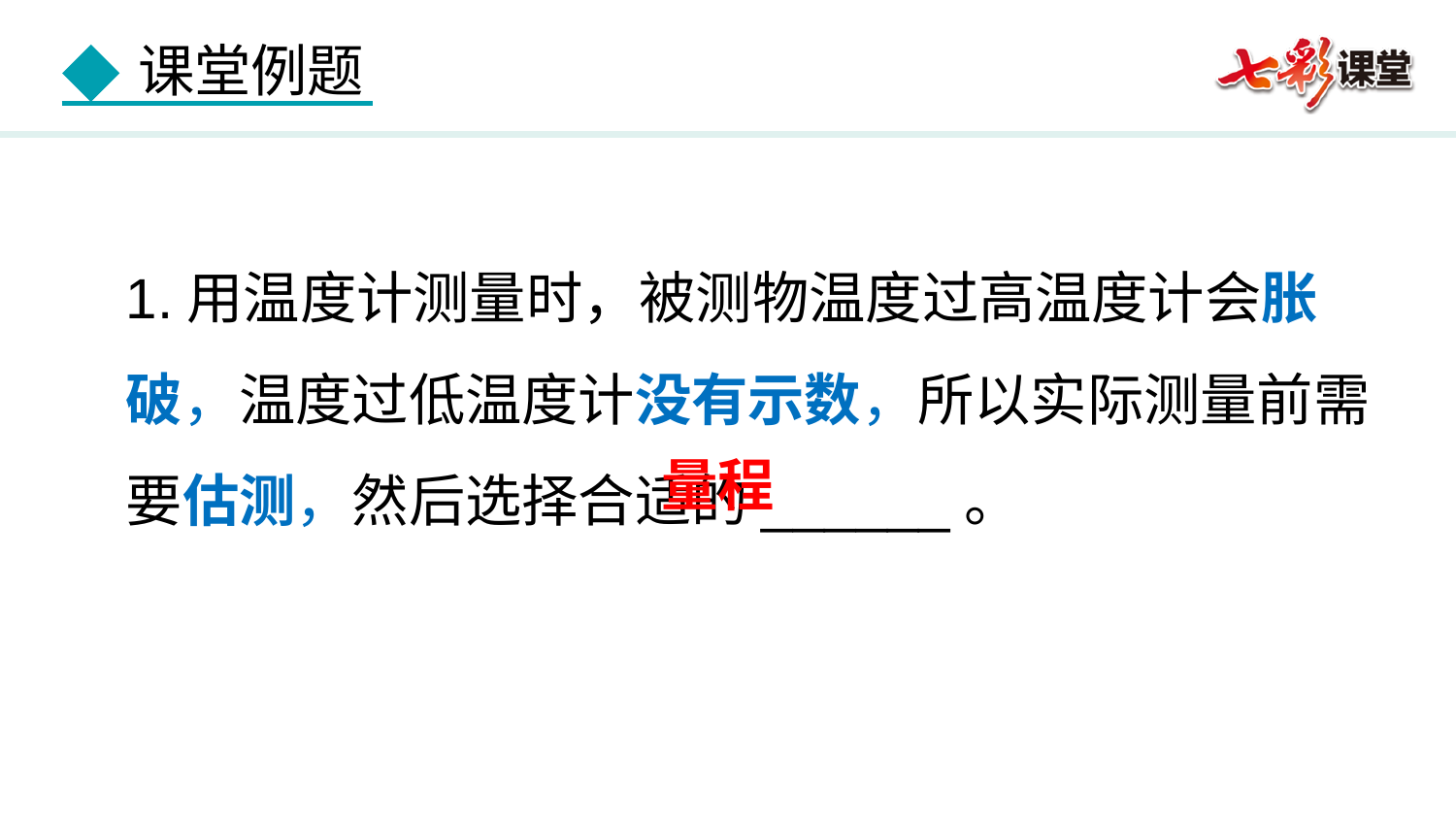

1.用温度计测量时，被测物温度过高温度计会胀破，温度过低温度计没有示数，所以实际测量前需要估测，然后选择合适的______。
量程